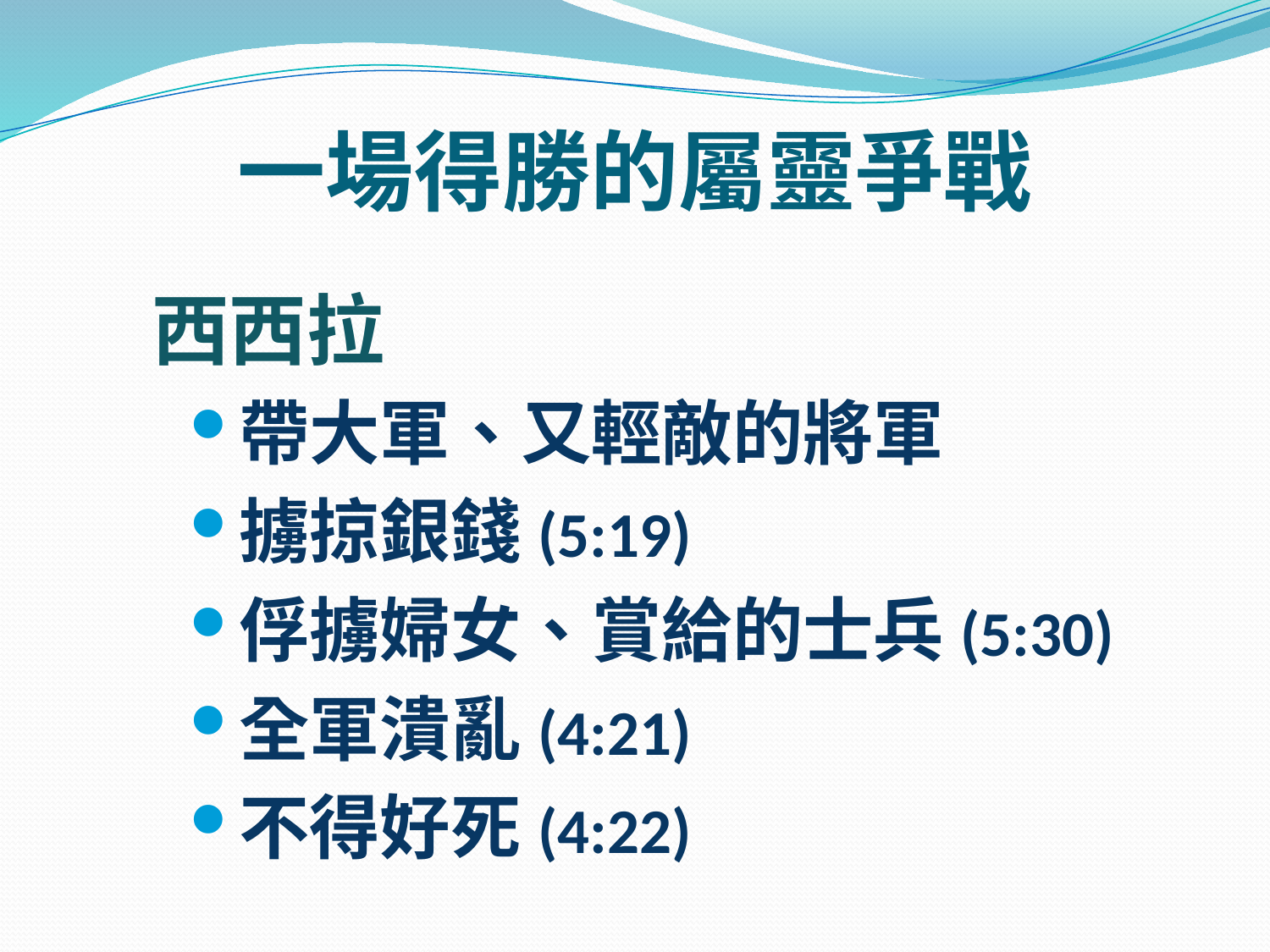

# 一場得勝的屬靈爭戰
西西拉
帶大軍、又輕敵的將軍
擄掠銀錢(5:19)
俘擄婦女、賞給的士兵(5:30)
全軍潰亂(4:21)
不得好死(4:22)